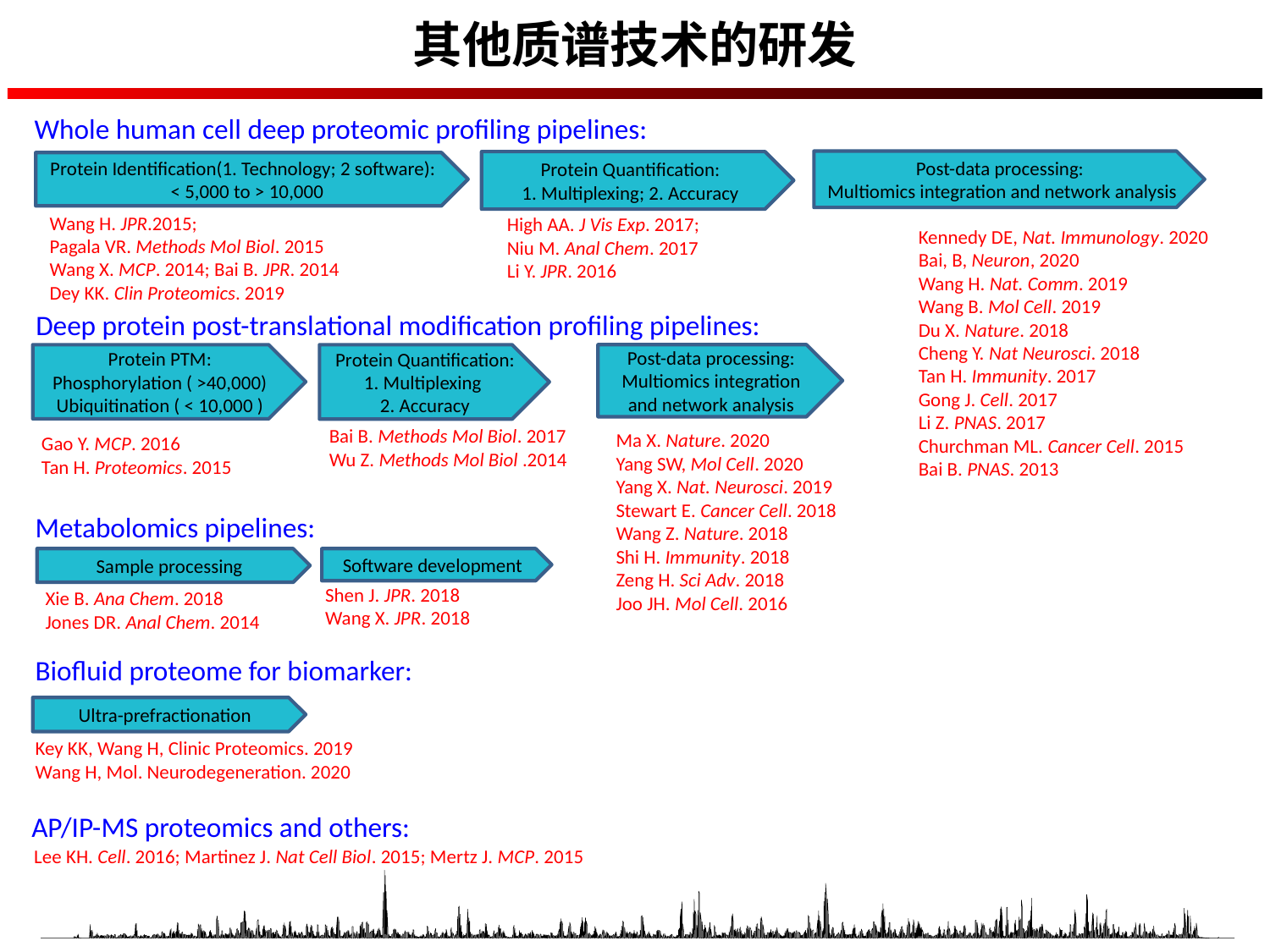

其他质谱技术的研发

Whole human cell deep proteomic profiling pipelines:
Post-data processing:
Multiomics integration and network analysis
Protein Quantification:
1. Multiplexing; 2. Accuracy
Protein Identification(1. Technology; 2 software):
 < 5,000 to > 10,000
Wang H. JPR.2015;
Pagala VR. Methods Mol Biol. 2015
Wang X. MCP. 2014; Bai B. JPR. 2014
Dey KK. Clin Proteomics. 2019

High AA. J Vis Exp. 2017;
Niu M. Anal Chem. 2017
Li Y. JPR. 2016
Kennedy DE, Nat. Immunology. 2020
Bai, B, Neuron, 2020
Wang H. Nat. Comm. 2019
Wang B. Mol Cell. 2019
Du X. Nature. 2018
Cheng Y. Nat Neurosci. 2018
Tan H. Immunity. 2017
Gong J. Cell. 2017
Li Z. PNAS. 2017
Churchman ML. Cancer Cell. 2015
Bai B. PNAS. 2013
Deep protein post-translational modification profiling pipelines:
Post-data processing: Multiomics integration and network analysis
Protein Quantification:
1. Multiplexing
2. Accuracy

Protein PTM:
Phosphorylation ( >40,000)
Ubiquitination ( < 10,000 )

Bai B. Methods Mol Biol. 2017
Wu Z. Methods Mol Biol .2014
Ma X. Nature. 2020
Yang SW, Mol Cell. 2020
Yang X. Nat. Neurosci. 2019
Stewart E. Cancer Cell. 2018
Wang Z. Nature. 2018
Shi H. Immunity. 2018
Zeng H. Sci Adv. 2018
Joo JH. Mol Cell. 2016
Gao Y. MCP. 2016
Tan H. Proteomics. 2015
Metabolomics pipelines:
Sample processing
Software development
Shen J. JPR. 2018
Wang X. JPR. 2018
Xie B. Ana Chem. 2018
Jones DR. Anal Chem. 2014
Biofluid proteome for biomarker:
Ultra-prefractionation
Key KK, Wang H, Clinic Proteomics. 2019
Wang H, Mol. Neurodegeneration. 2020
AP/IP-MS proteomics and others:
Lee KH. Cell. 2016; Martinez J. Nat Cell Biol. 2015; Mertz J. MCP. 2015